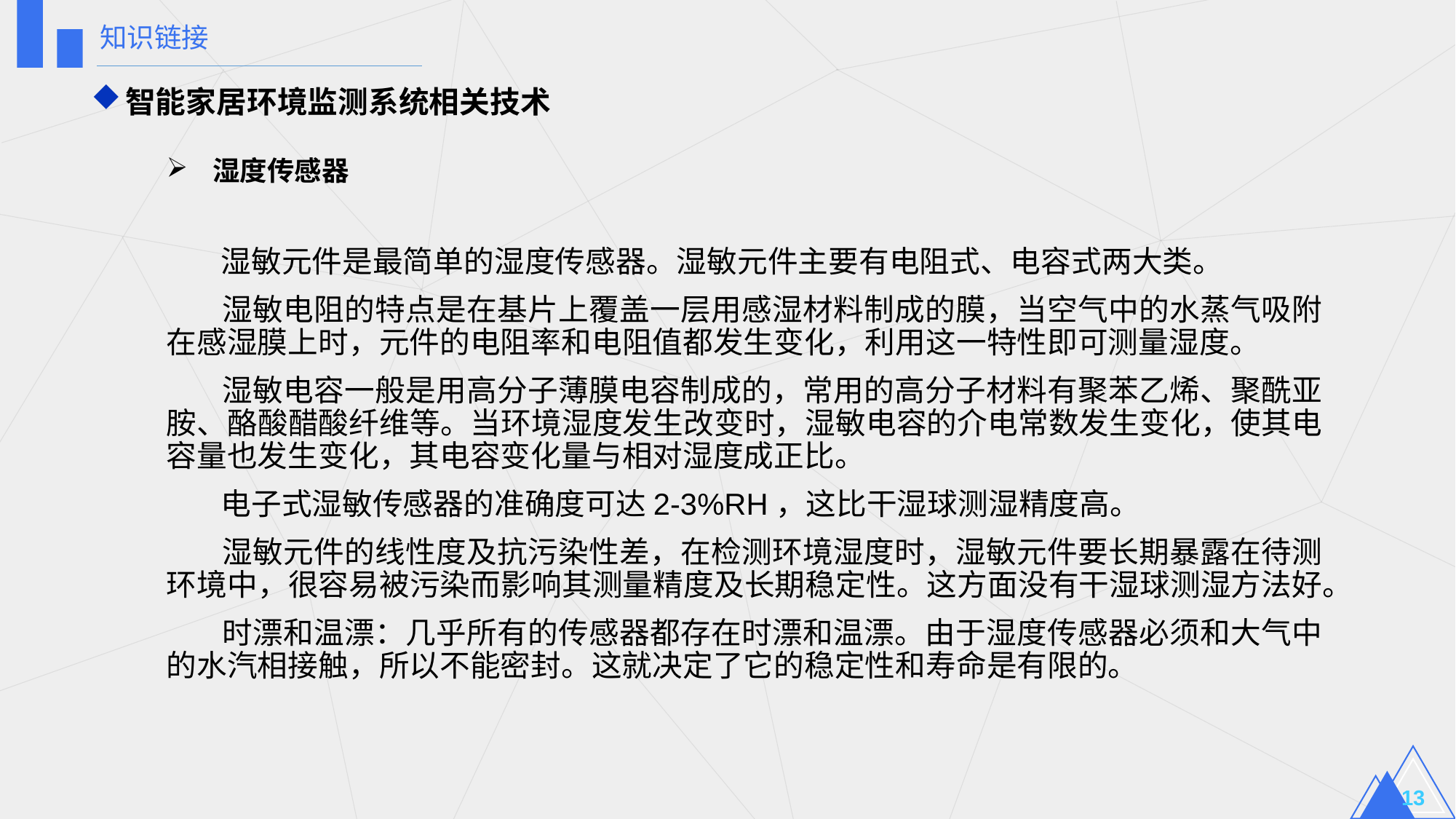

知识链接
智能家居环境监测系统相关技术
  湿度传感器

       湿敏元件是最简单的湿度传感器。湿敏元件主要有电阻式、电容式两大类。
       湿敏电阻的特点是在基片上覆盖一层用感湿材料制成的膜，当空气中的水蒸气吸附在感湿膜上时，元件的电阻率和电阻值都发生变化，利用这一特性即可测量湿度。
       湿敏电容一般是用高分子薄膜电容制成的，常用的高分子材料有聚苯乙烯、聚酰亚胺、酪酸醋酸纤维等。当环境湿度发生改变时，湿敏电容的介电常数发生变化，使其电容量也发生变化，其电容变化量与相对湿度成正比。
       电子式湿敏传感器的准确度可达2-3%RH，这比干湿球测湿精度高。
       湿敏元件的线性度及抗污染性差，在检测环境湿度时，湿敏元件要长期暴露在待测环境中，很容易被污染而影响其测量精度及长期稳定性。这方面没有干湿球测湿方法好。
       时漂和温漂：几乎所有的传感器都存在时漂和温漂。由于湿度传感器必须和大气中的水汽相接触，所以不能密封。这就决定了它的稳定性和寿命是有限的。

13